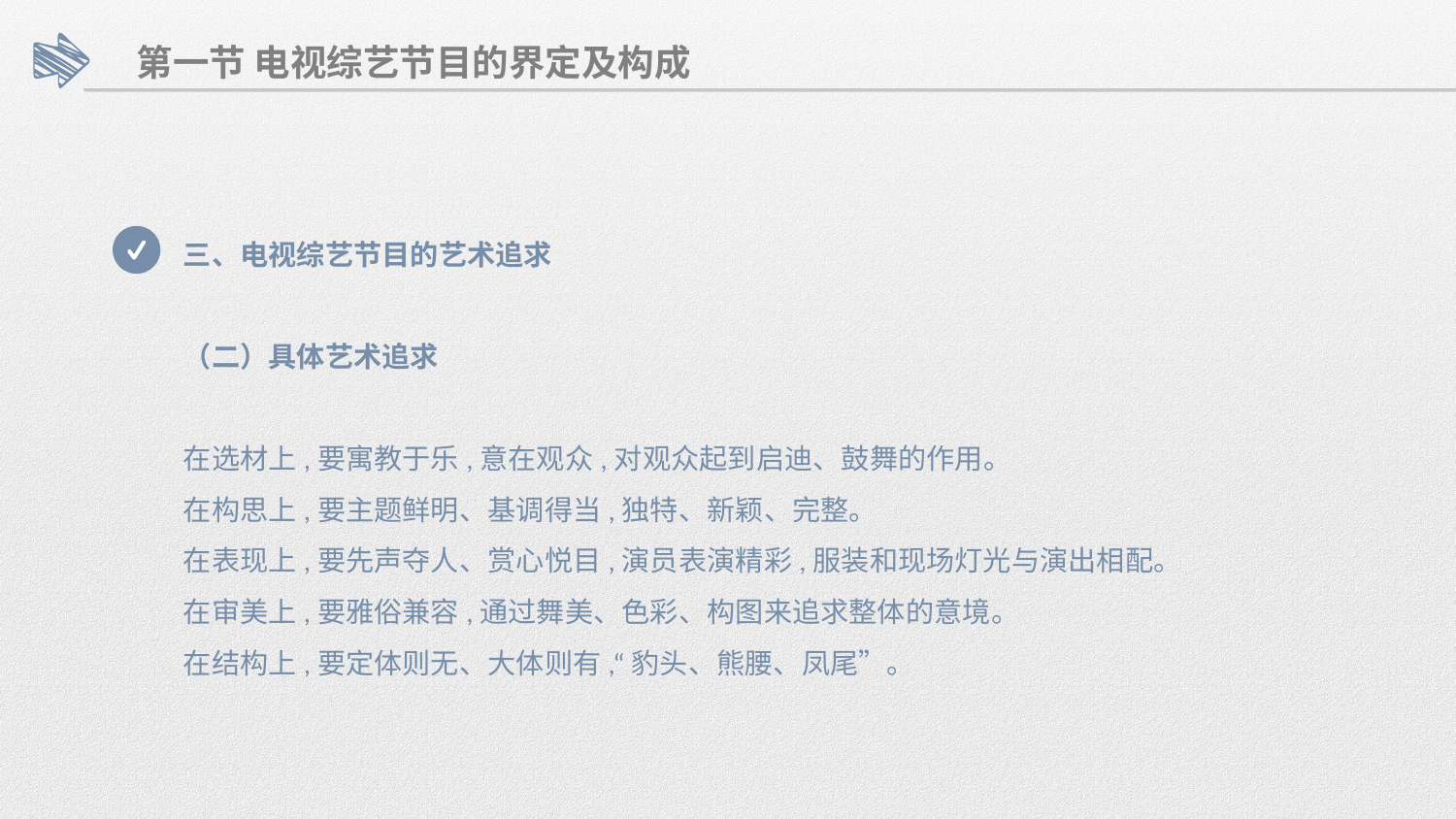

第一节 电视综艺节目的界定及构成
三、电视综艺节目的艺术追求

（二）具体艺术追求

在选材上,要寓教于乐,意在观众,对观众起到启迪、鼓舞的作用。
在构思上,要主题鲜明、基调得当,独特、新颖、完整。
在表现上,要先声夺人、赏心悦目,演员表演精彩,服装和现场灯光与演出相配。
在审美上,要雅俗兼容,通过舞美、色彩、构图来追求整体的意境。
在结构上,要定体则无、大体则有,“豹头、熊腰、凤尾”。